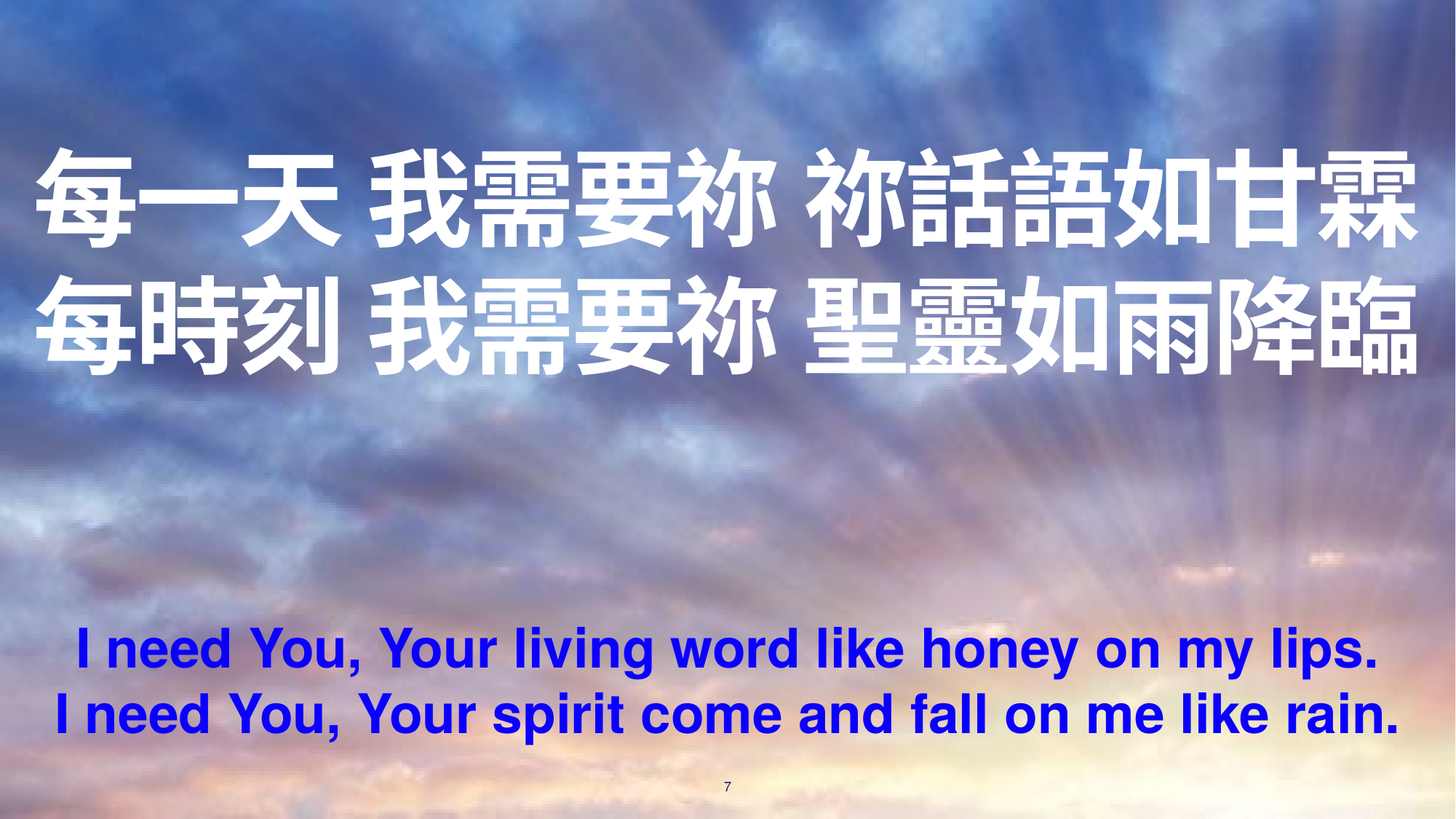

# 每一天 我需要祢 祢話語如甘霖
每時刻 我需要祢 聖靈如雨降臨
I need You, Your living word like honey on my lips.
I need You, Your spirit come and fall on me like rain.
7